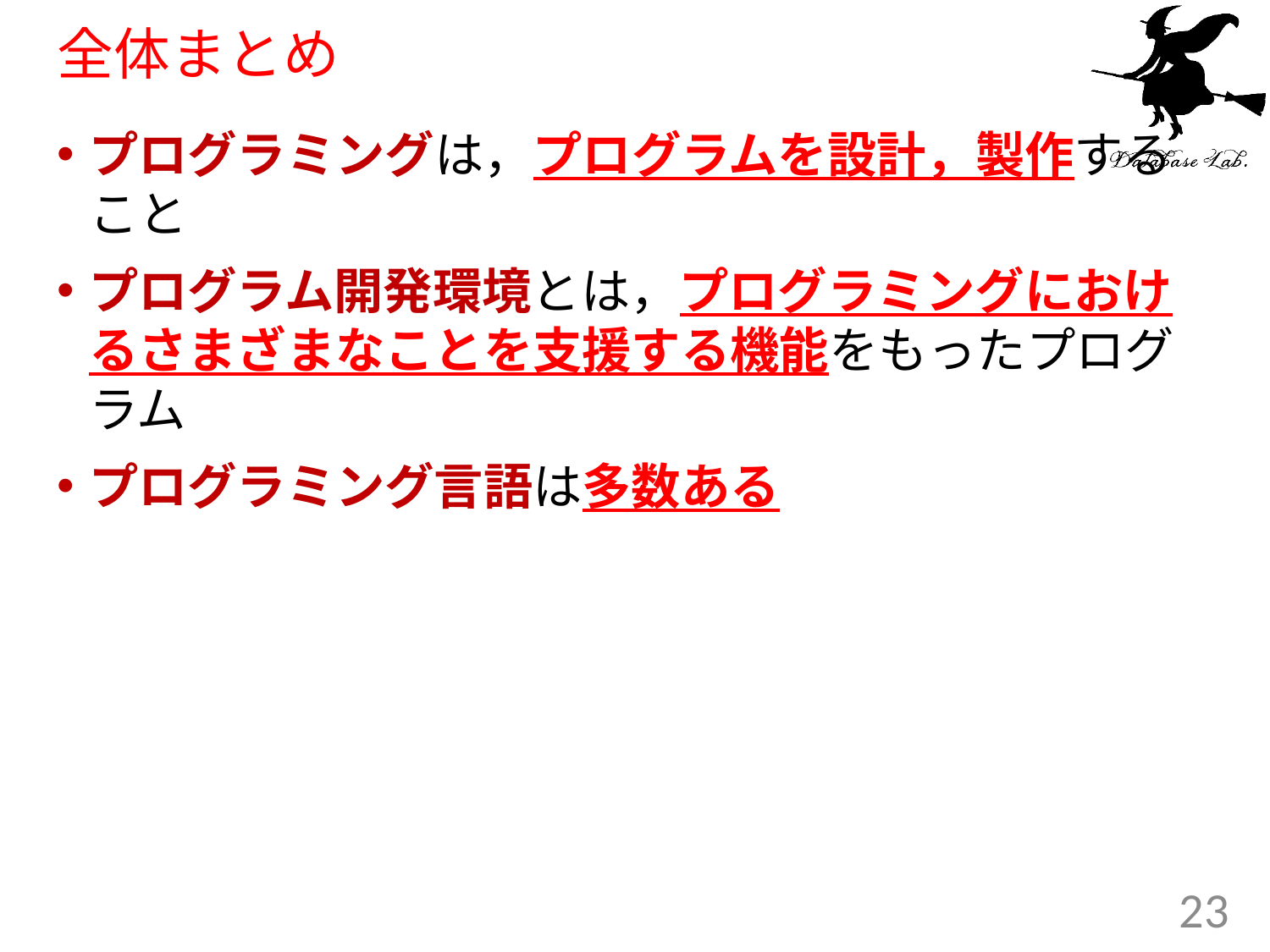

# 全体まとめ
プログラミングは，プログラムを設計，製作すること
プログラム開発環境とは，プログラミングにおけるさまざまなことを支援する機能をもったプログラム
プログラミング言語は多数ある

23